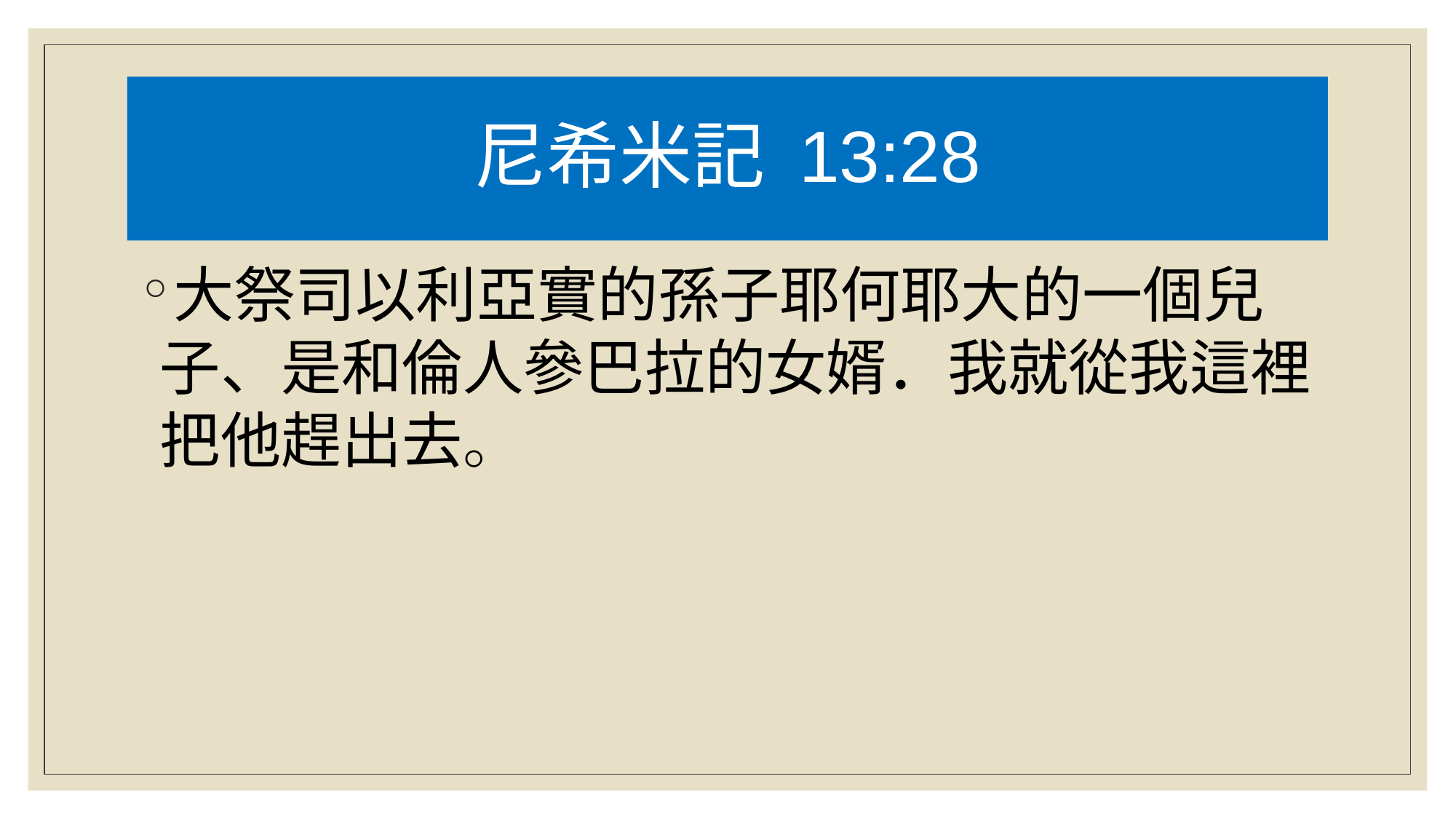

# 尼希米記 13:28
大祭司以利亞實的孫子耶何耶大的一個兒子、是和倫人參巴拉的女婿．我就從我這裡把他趕出去。